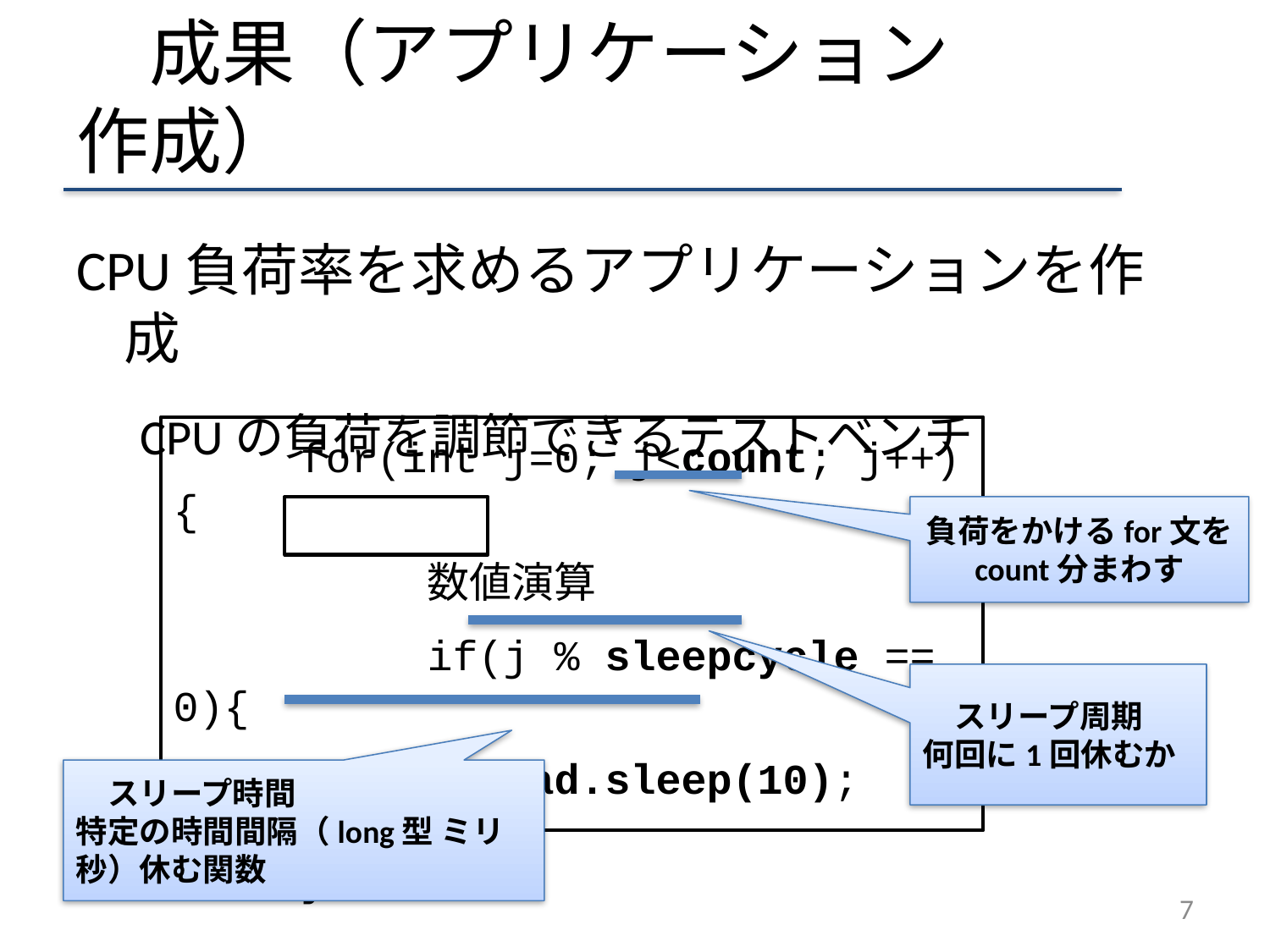

# 成果（アプリケーション作成）
CPU負荷率を求めるアプリケーションを作成

CPUの負荷を調節できるテストベンチ
	for(int j=0; j<count; j++){

		数値演算

		if(j % sleepcycle == 0){

		Thread.sleep(10);
		}
	}

負荷をかけるfor文を
count分まわす
　スリープ周期
何回に1回休むか
　スリープ時間
特定の時間間隔（long型 ミリ秒）休む関数
7